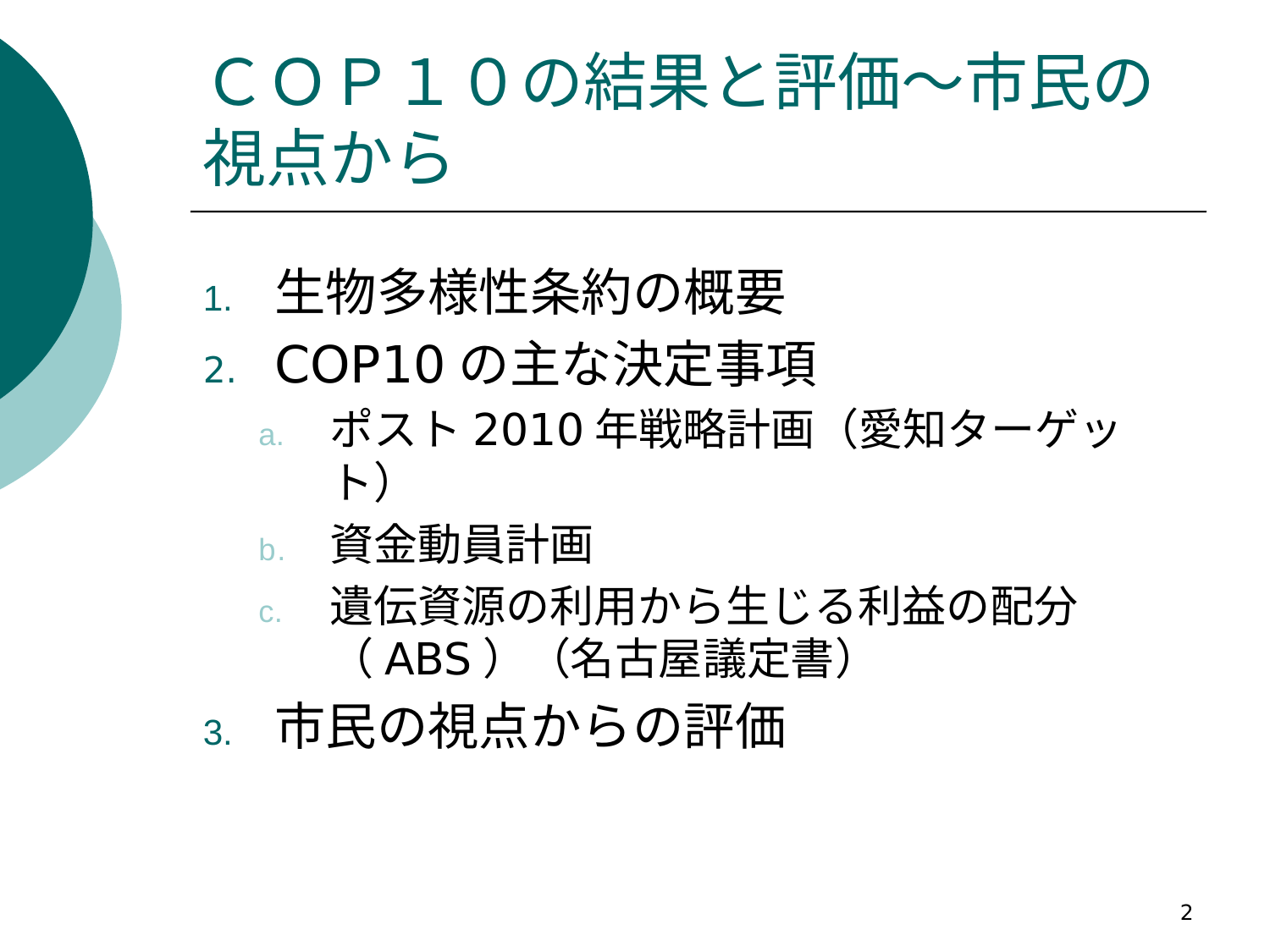

# ＣＯＰ１０の結果と評価～市民の視点から
生物多様性条約の概要
COP10の主な決定事項
ポスト2010年戦略計画（愛知ターゲット）
資金動員計画
遺伝資源の利用から生じる利益の配分（ABS）（名古屋議定書）
市民の視点からの評価
2